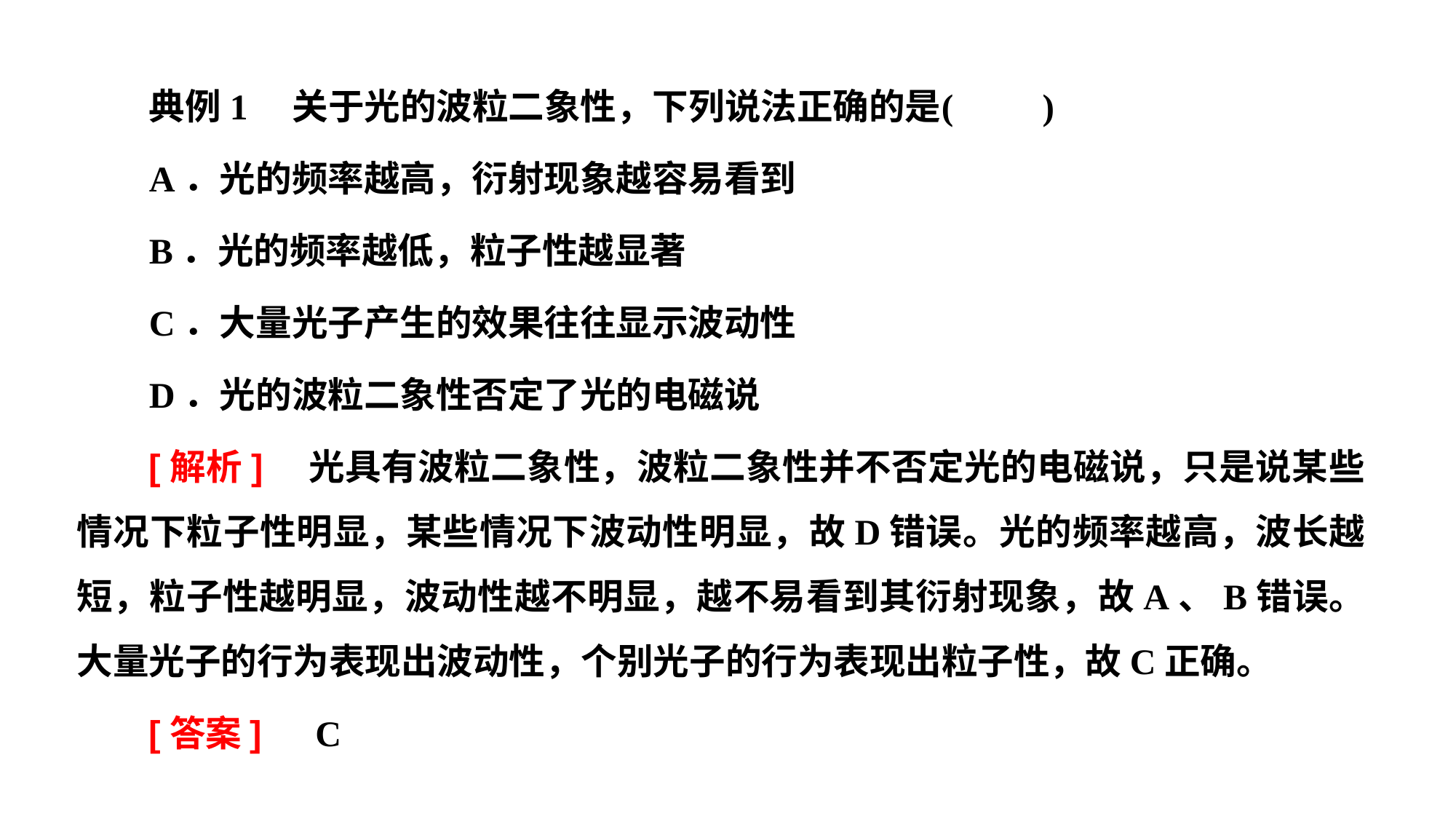

典例1　关于光的波粒二象性，下列说法正确的是				(　　)
A．光的频率越高，衍射现象越容易看到
B．光的频率越低，粒子性越显著
C．大量光子产生的效果往往显示波动性
D．光的波粒二象性否定了光的电磁说
[解析]　光具有波粒二象性，波粒二象性并不否定光的电磁说，只是说某些情况下粒子性明显，某些情况下波动性明显，故D错误。光的频率越高，波长越短，粒子性越明显，波动性越不明显，越不易看到其衍射现象，故A、B错误。大量光子的行为表现出波动性，个别光子的行为表现出粒子性，故C正确。
[答案]　C